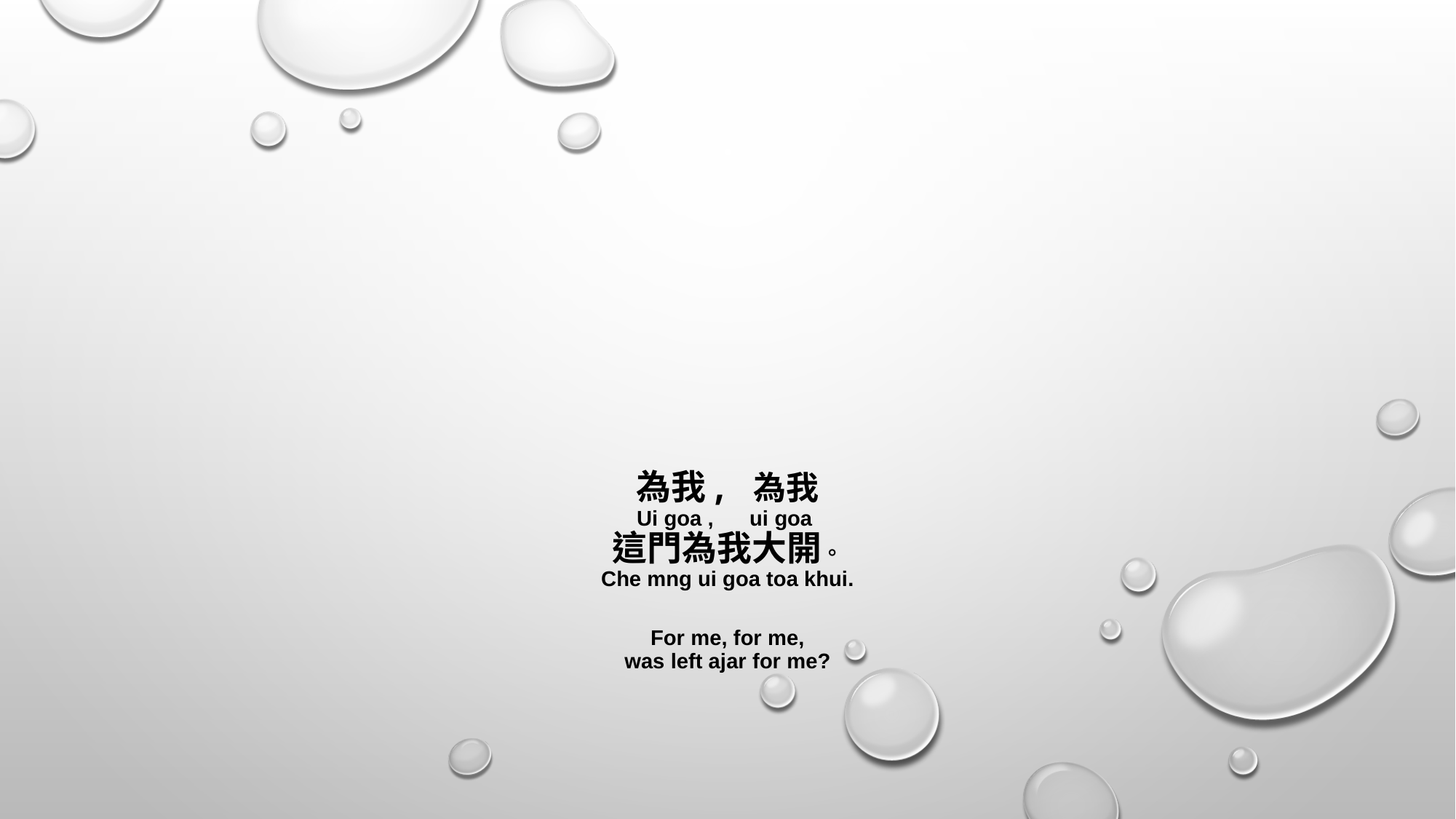

# 為我, 為我 Ui goa ,      ui goa 這門為我大開。 Che mng ui goa toa khui. For me, for me, was left ajar for me?